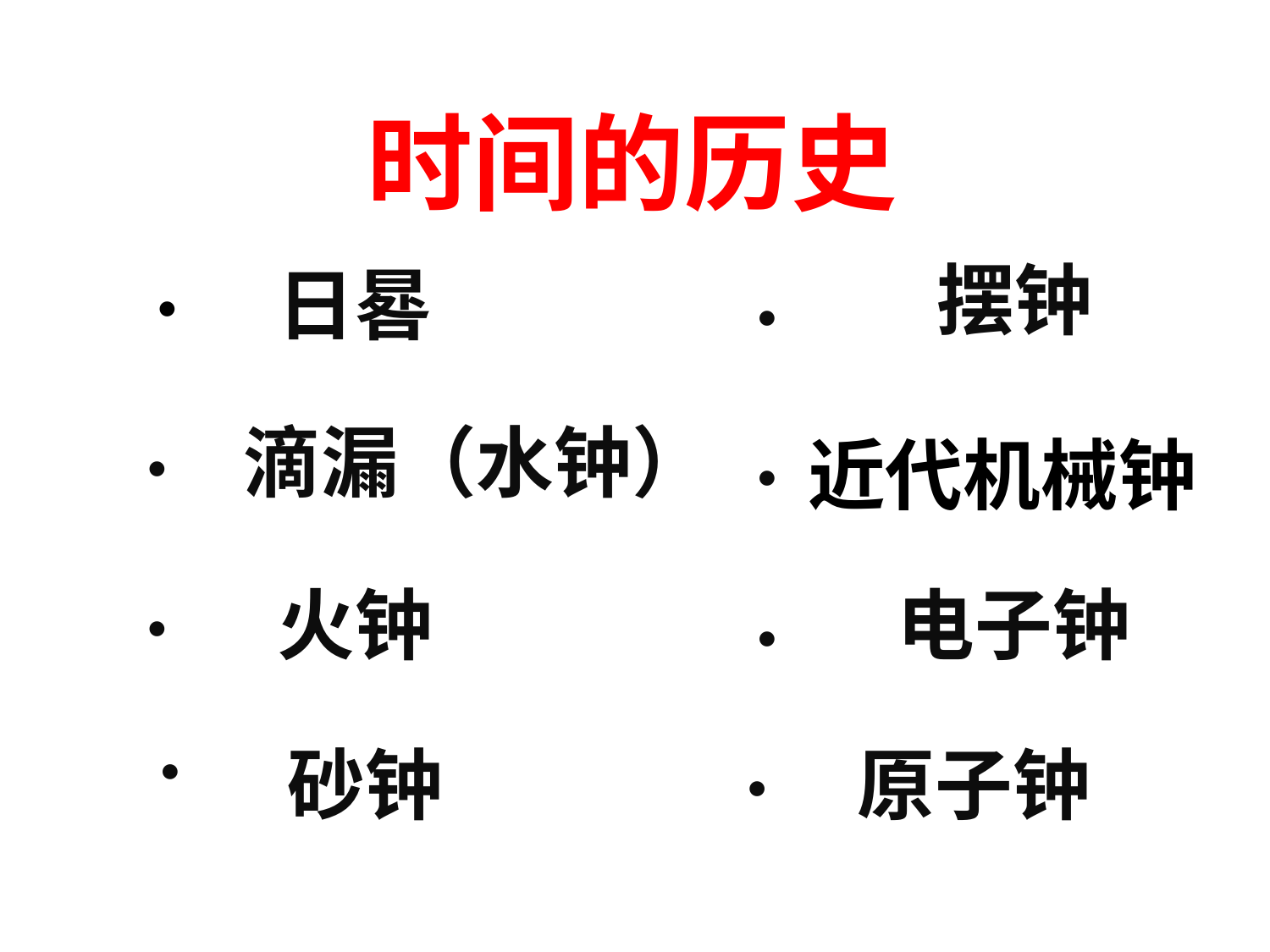

时间的历史
摆钟
日晷
●
●
滴漏（水钟）
近代机械钟
●
●
火钟
电子钟
●
●
砂钟
原子钟
●
●